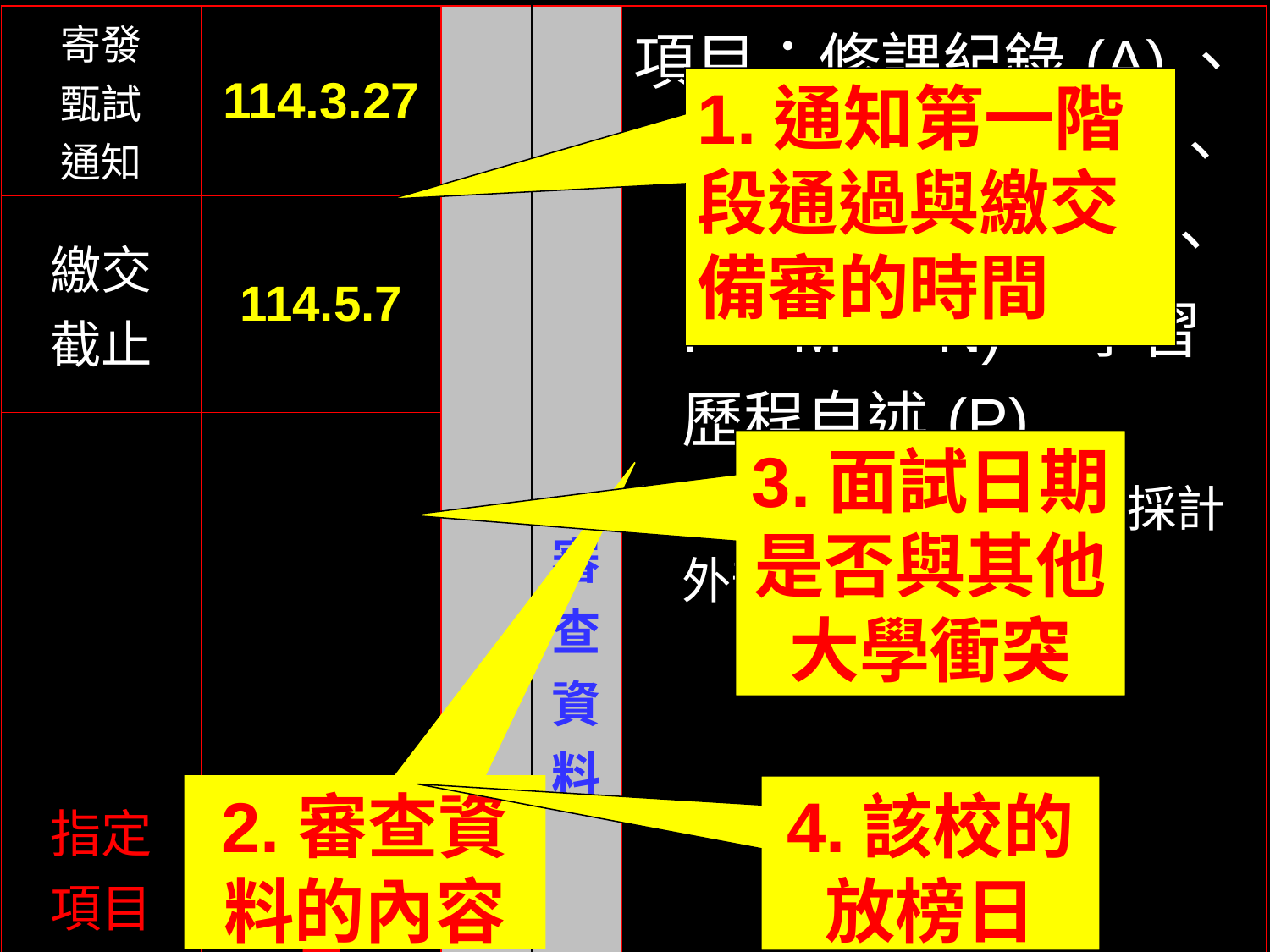

| 寄發 甄試 通知 | 114.3.27 | 指 定 項 目 內 容 | 審 查 資 料 | 項目：修課紀錄(A)、課程學習成果(D)、多元表現(F、G、I、M、N)、學習歷程自述(P) 說明：考量公平性，不採計外部連結資料。 |
| --- | --- | --- | --- | --- |
| 繳交 截止 | 114.5.7 |  |  |  |
| 指定 項目 甄試 日期 | 114.5.24 至 114.5.25 |  |  |  |
|  |  |  |  | 面談著重學生的人文素養、責任感、獨立性思考、同理心、語言溝通能力。 |
|  |  |  | 甄 試 說 明 |  |
| 榜示 | 114.5.28 |  |  |  |
| 成績複查 截止 | 114.5.29 |  |  |  |
1.通知第一階段通過與繳交備審的時間
3.面試日期是否與其他大學衝突
2.審查資料的內容
4.該校的
放榜日